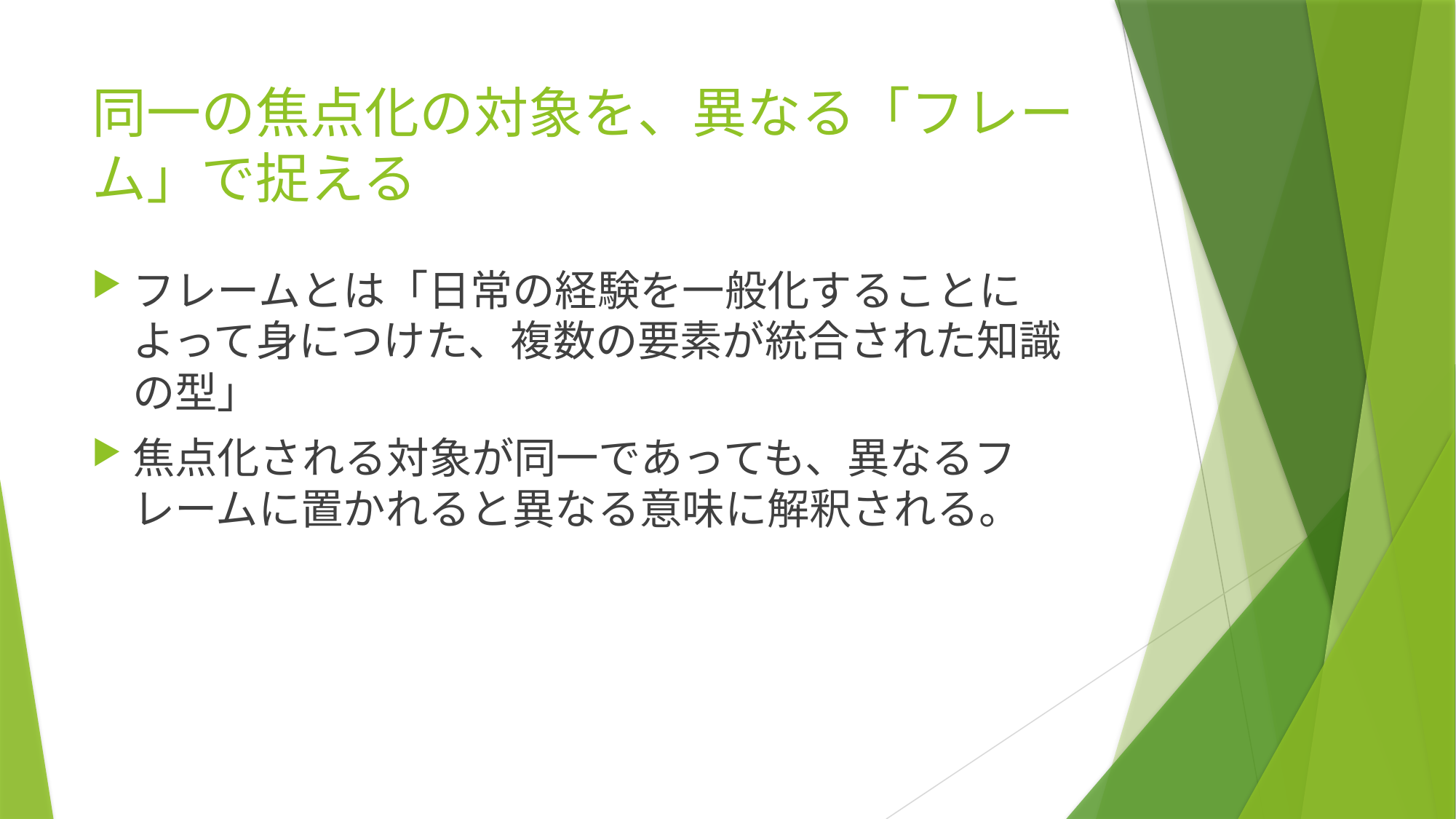

# 同一の焦点化の対象を、異なる「フレーム」で捉える
フレームとは「日常の経験を一般化することによって身につけた、複数の要素が統合された知識の型」
焦点化される対象が同一であっても、異なるフレームに置かれると異なる意味に解釈される。